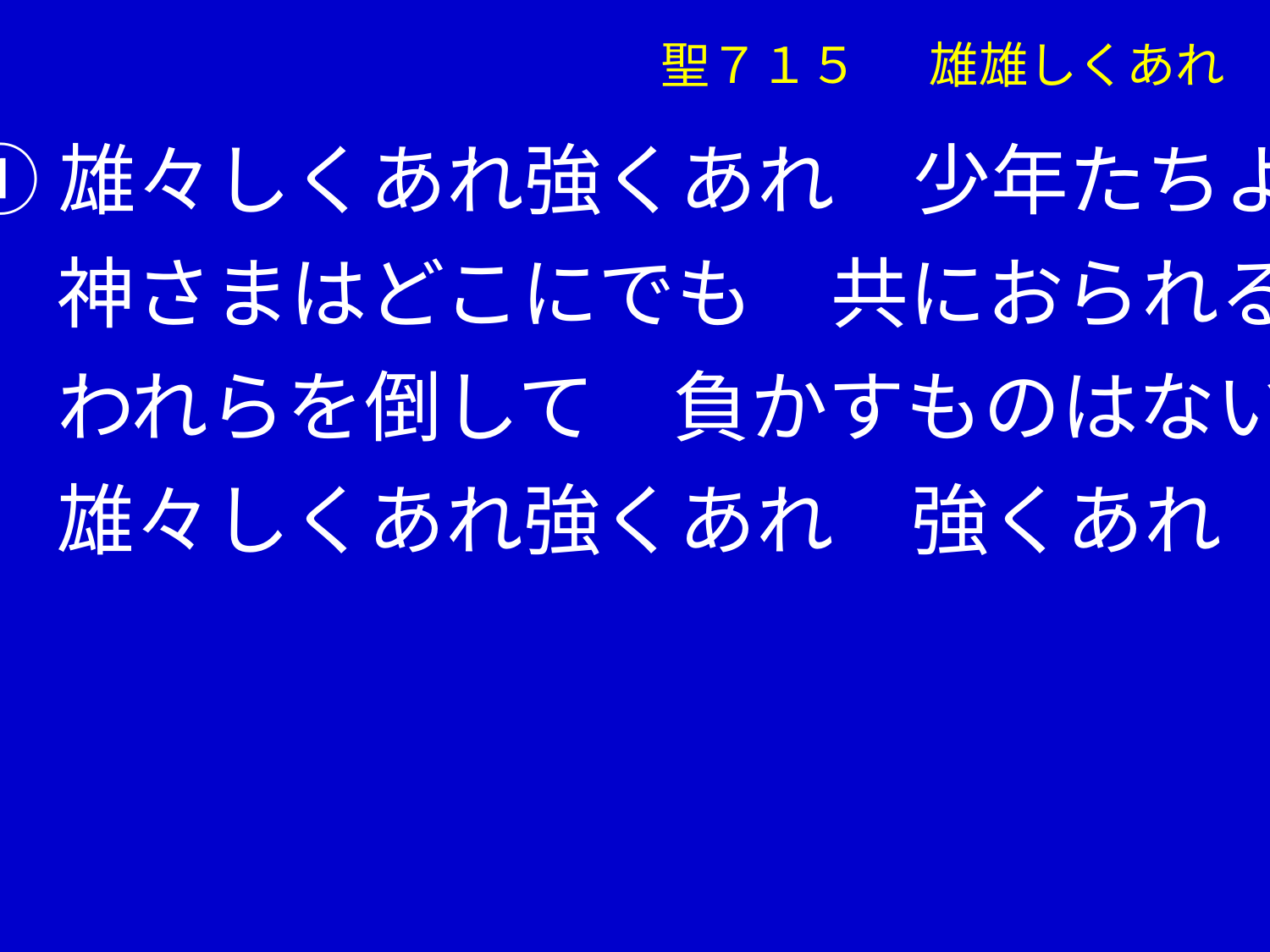

聖７１５  　雄雄しくあれ
①雄々しくあれ強くあれ　少年たちよ
　 神さまはどこにでも　共におられる
　 われらを倒して　負かすものはない
　 雄々しくあれ強くあれ　強くあれ